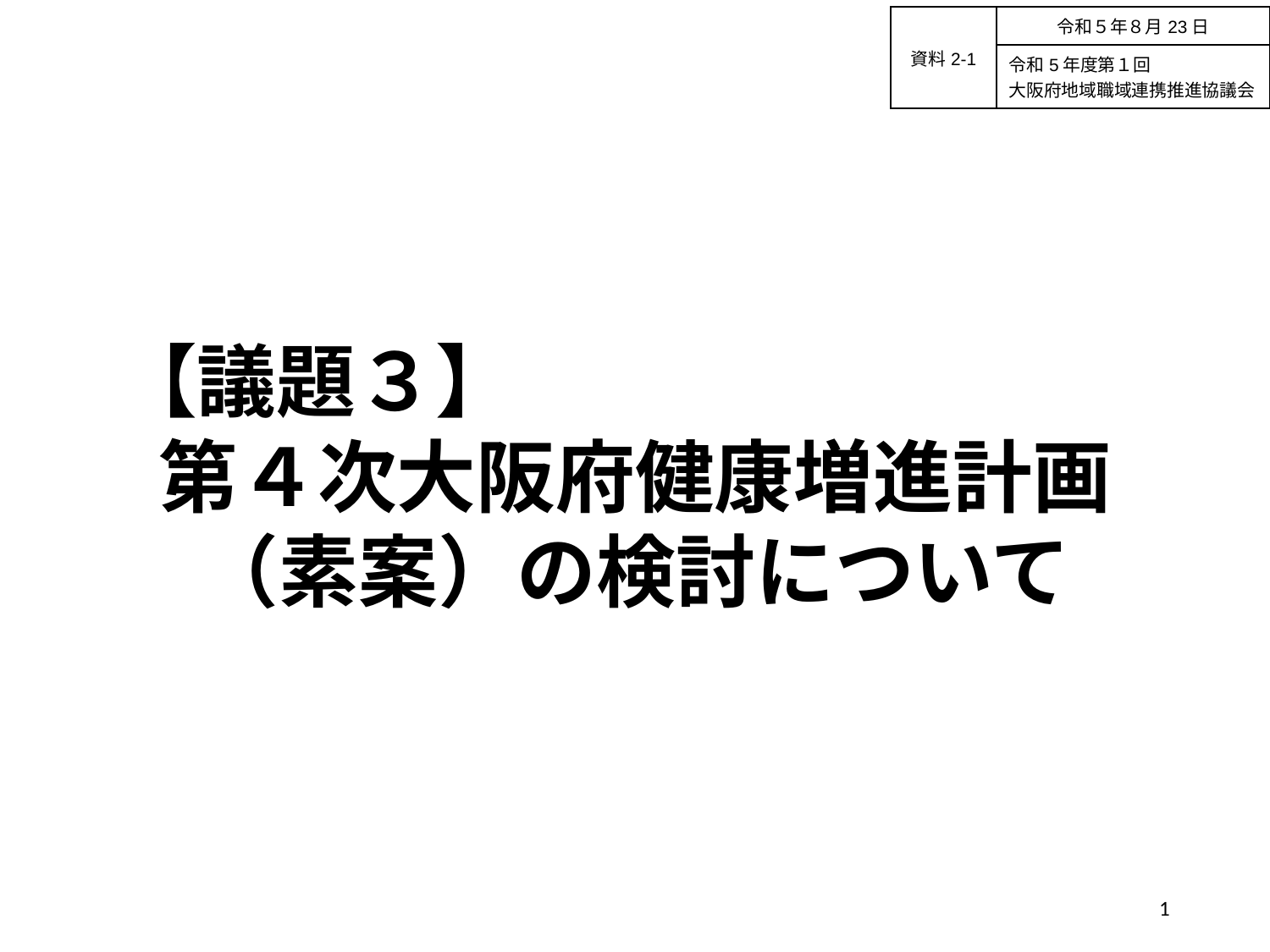

| 資料2-1 | 令和５年８月23日 |
| --- | --- |
|  | 令和5年度第１回 大阪府地域職域連携推進協議会 |
【議題３】
第４次大阪府健康増進計画（素案）の検討について
1